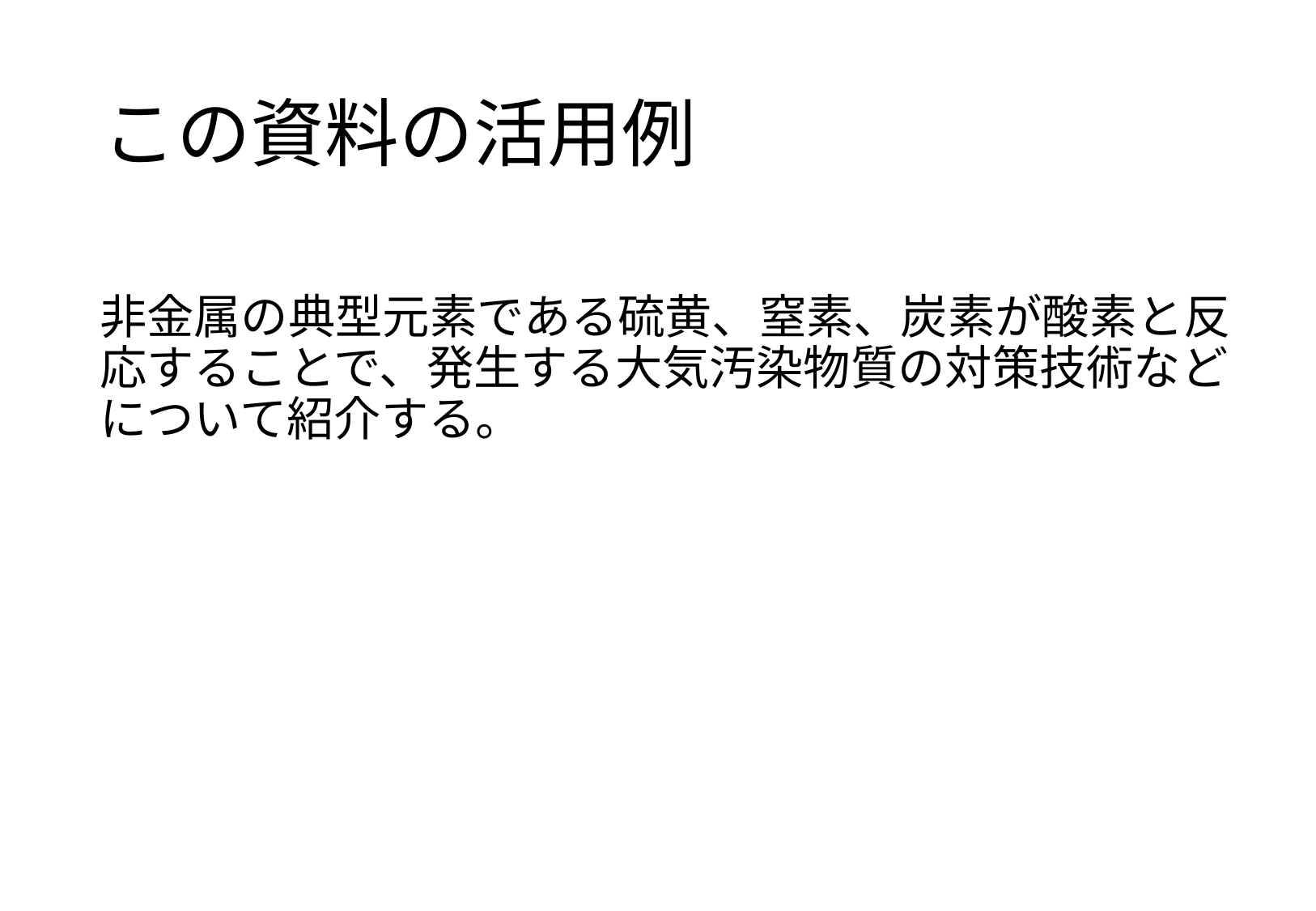

# この資料の活用例
非金属の典型元素である硫黄、窒素、炭素が酸素と反応することで、発生する大気汚染物質の対策技術などについて紹介する。